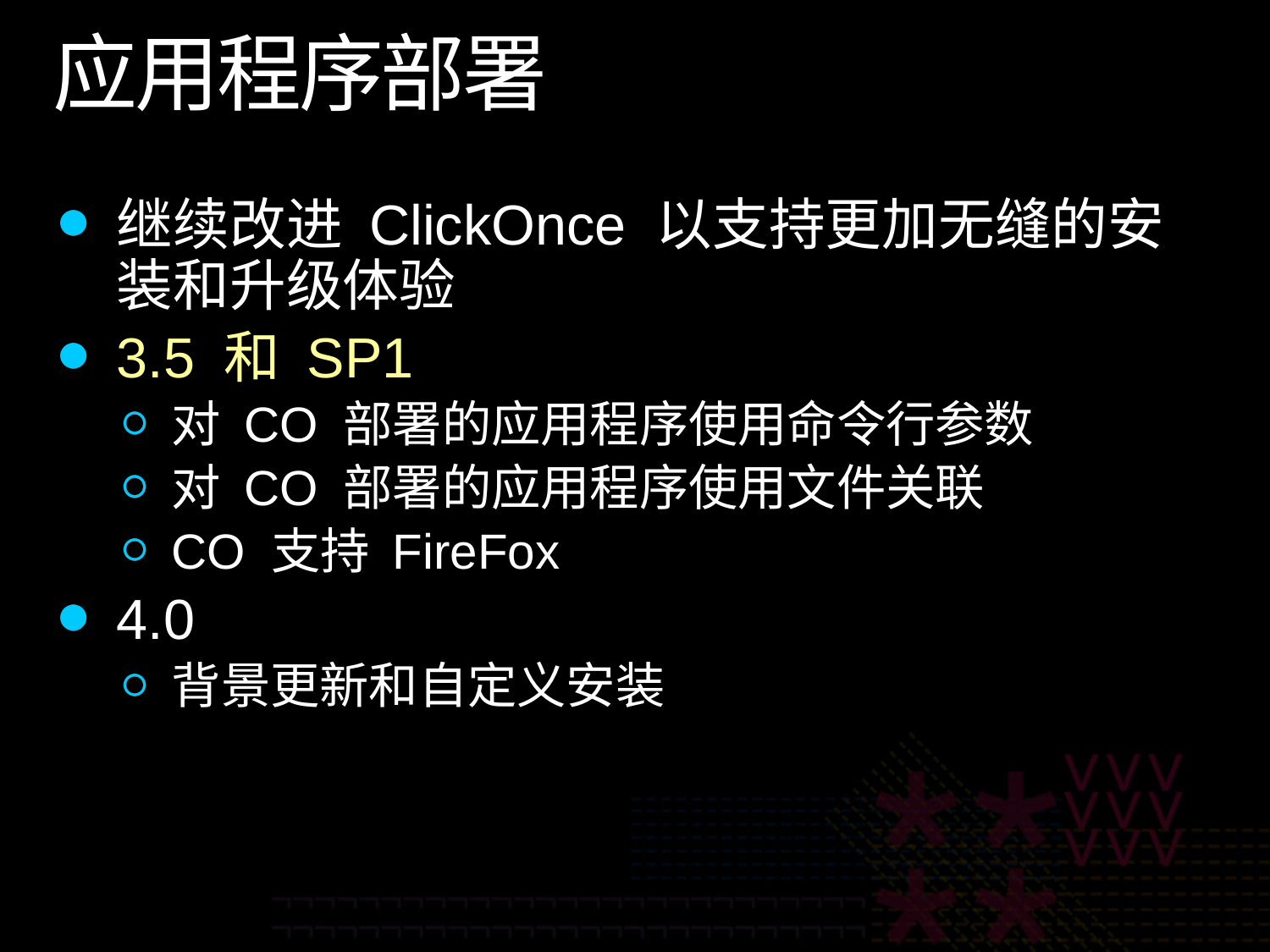

# 应用程序部署
继续改进 ClickOnce 以支持更加无缝的安装和升级体验
3.5 和 SP1
对 CO 部署的应用程序使用命令行参数
对 CO 部署的应用程序使用文件关联
CO 支持 FireFox
4.0
背景更新和自定义安装